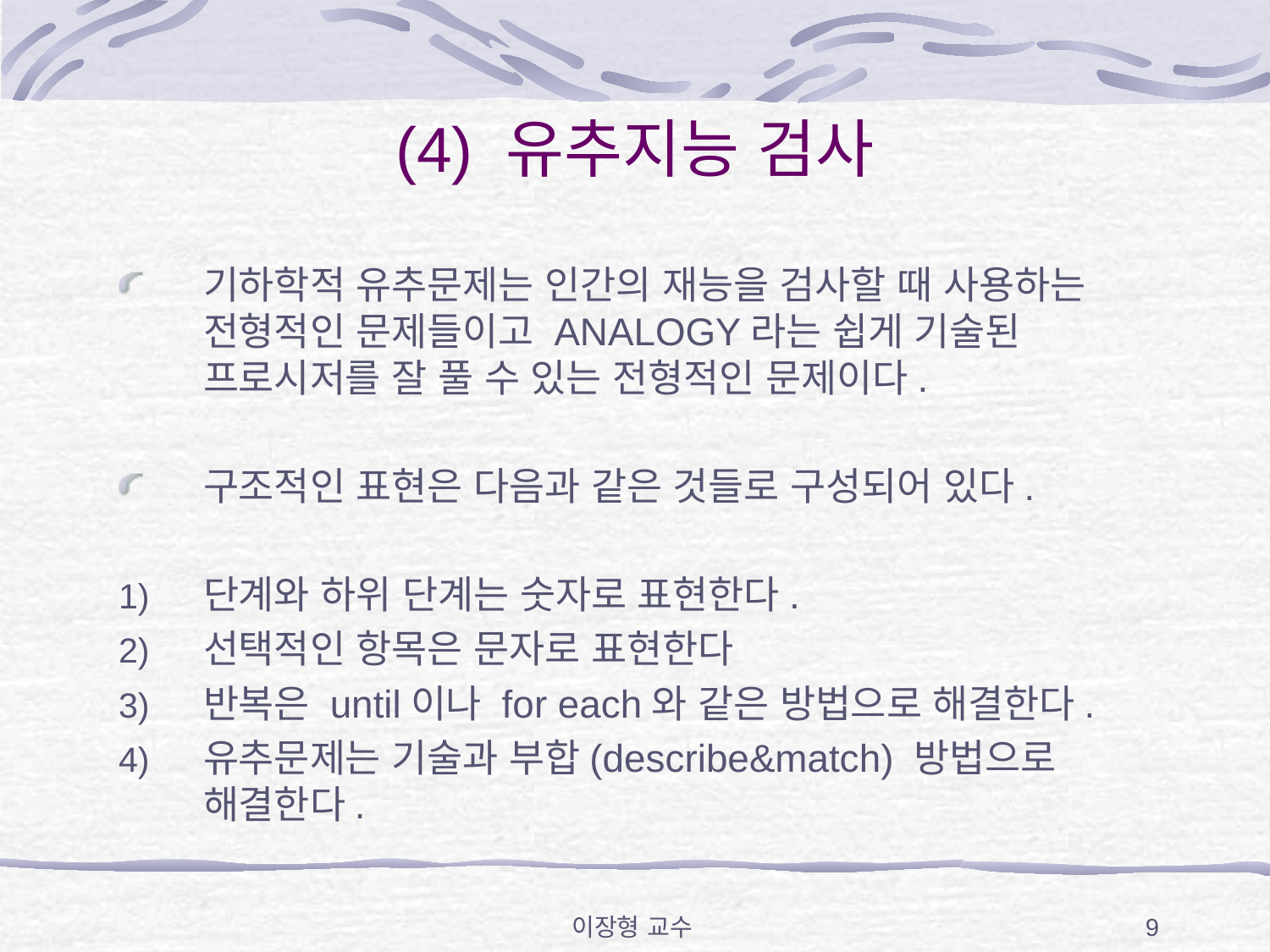

# (4) 유추지능 검사
기하학적 유추문제는 인간의 재능을 검사할 때 사용하는 전형적인 문제들이고 ANALOGY라는 쉽게 기술된 프로시저를 잘 풀 수 있는 전형적인 문제이다.

구조적인 표현은 다음과 같은 것들로 구성되어 있다.

단계와 하위 단계는 숫자로 표현한다.
선택적인 항목은 문자로 표현한다
반복은 until이나 for each와 같은 방법으로 해결한다.
유추문제는 기술과 부합(describe&match) 방법으로 해결한다.
이장형 교수
9